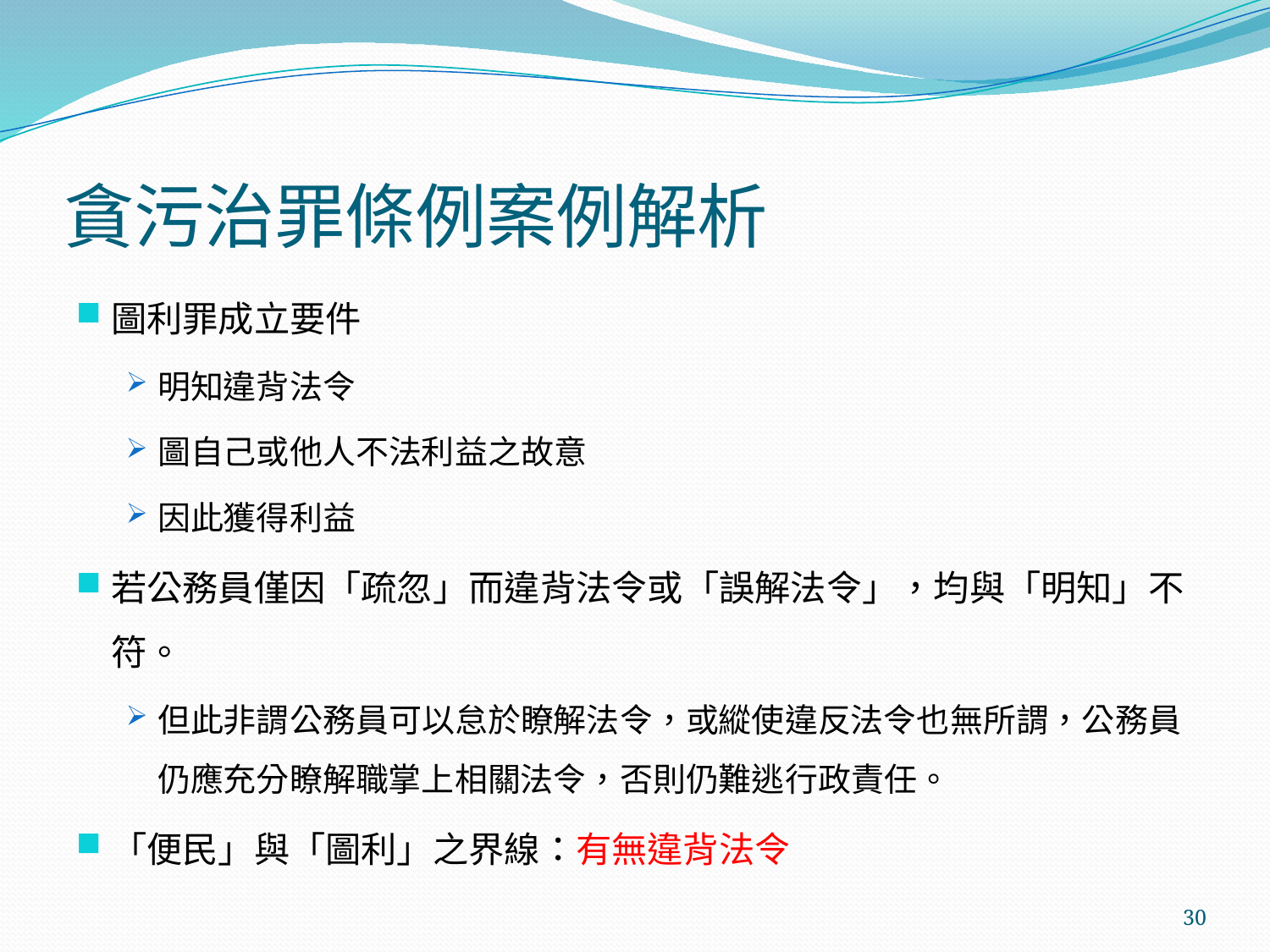

# 貪污治罪條例案例解析
圖利罪成立要件
明知違背法令
圖自己或他人不法利益之故意
因此獲得利益
若公務員僅因「疏忽」而違背法令或「誤解法令」，均與「明知」不符。
但此非謂公務員可以怠於瞭解法令，或縱使違反法令也無所謂，公務員仍應充分瞭解職掌上相關法令，否則仍難逃行政責任。
「便民」與「圖利」之界線：有無違背法令
30